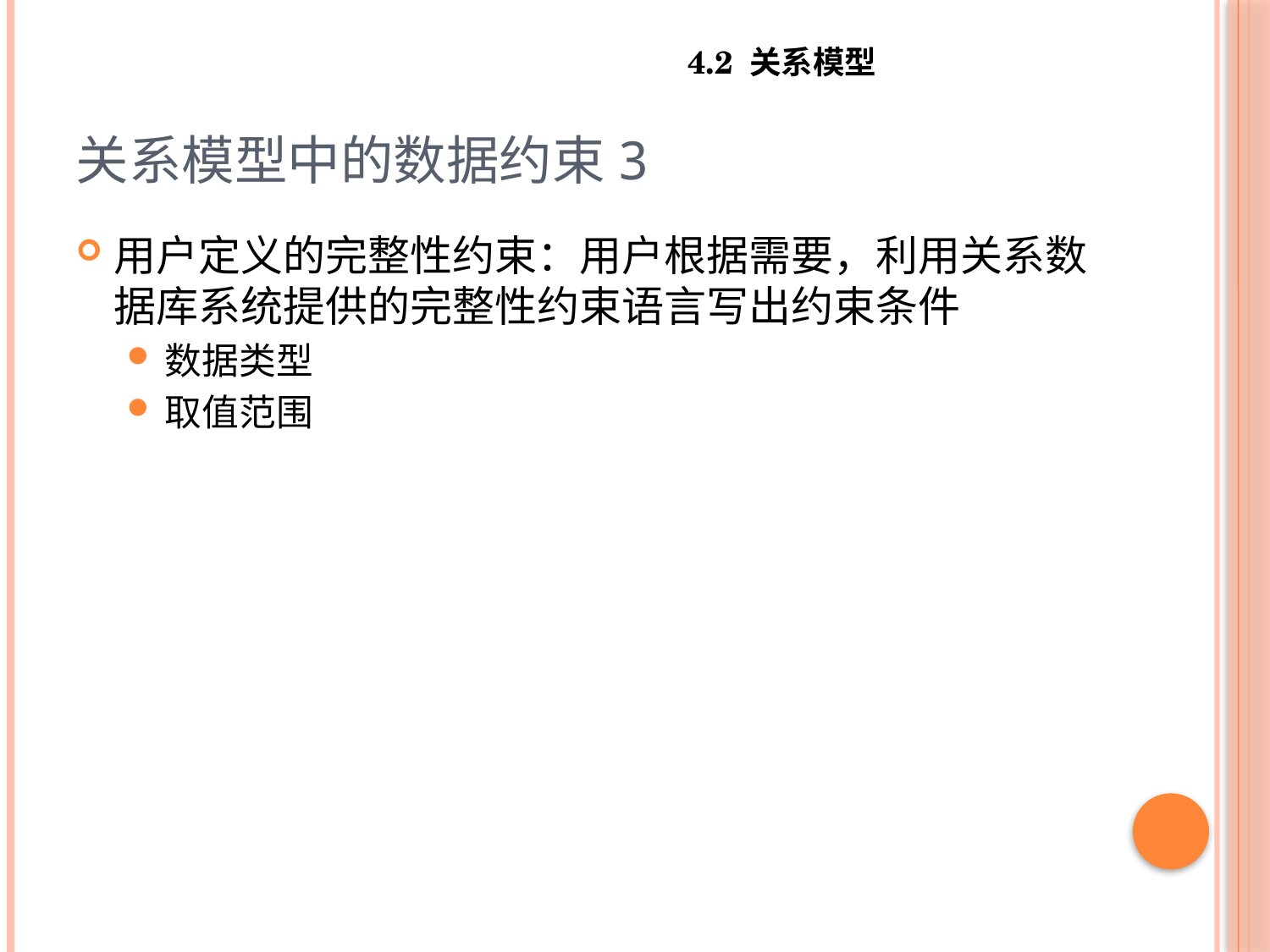

4.2 关系模型
# 关系模型中的数据约束3
用户定义的完整性约束：用户根据需要，利用关系数据库系统提供的完整性约束语言写出约束条件
数据类型
取值范围